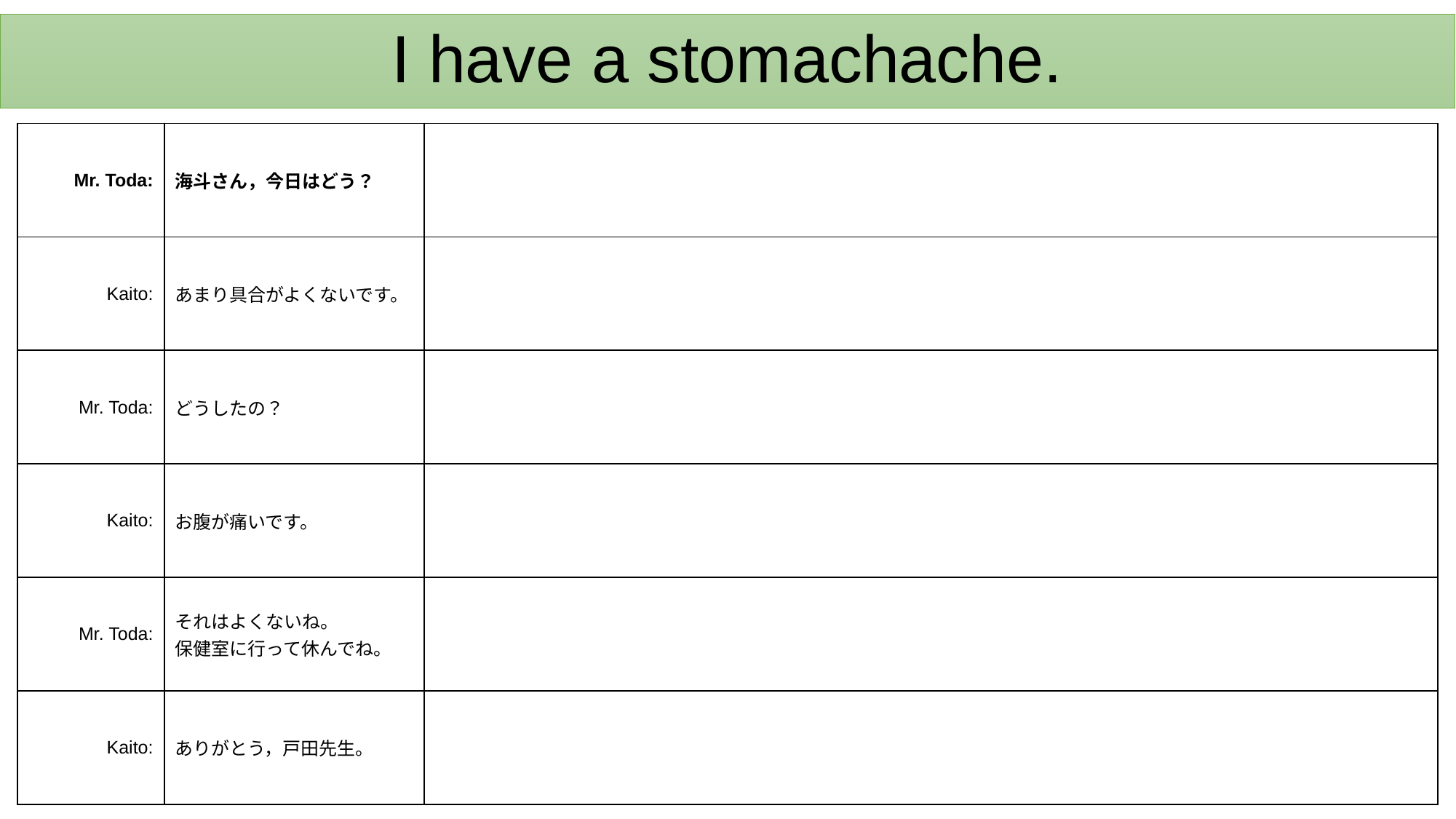

# I have a stomachache.
| Mr. Toda: | 海斗さん，今日はどう？ |  |
| --- | --- | --- |
| Kaito: | あまり具合がよくないです。 |  |
| Mr. Toda: | どうしたの？ |  |
| Kaito: | お腹が痛いです。 |  |
| Mr. Toda: | それはよくないね。 保健室に行って休んでね。 |  |
| Kaito: | ありがとう，戸田先生。 |  |